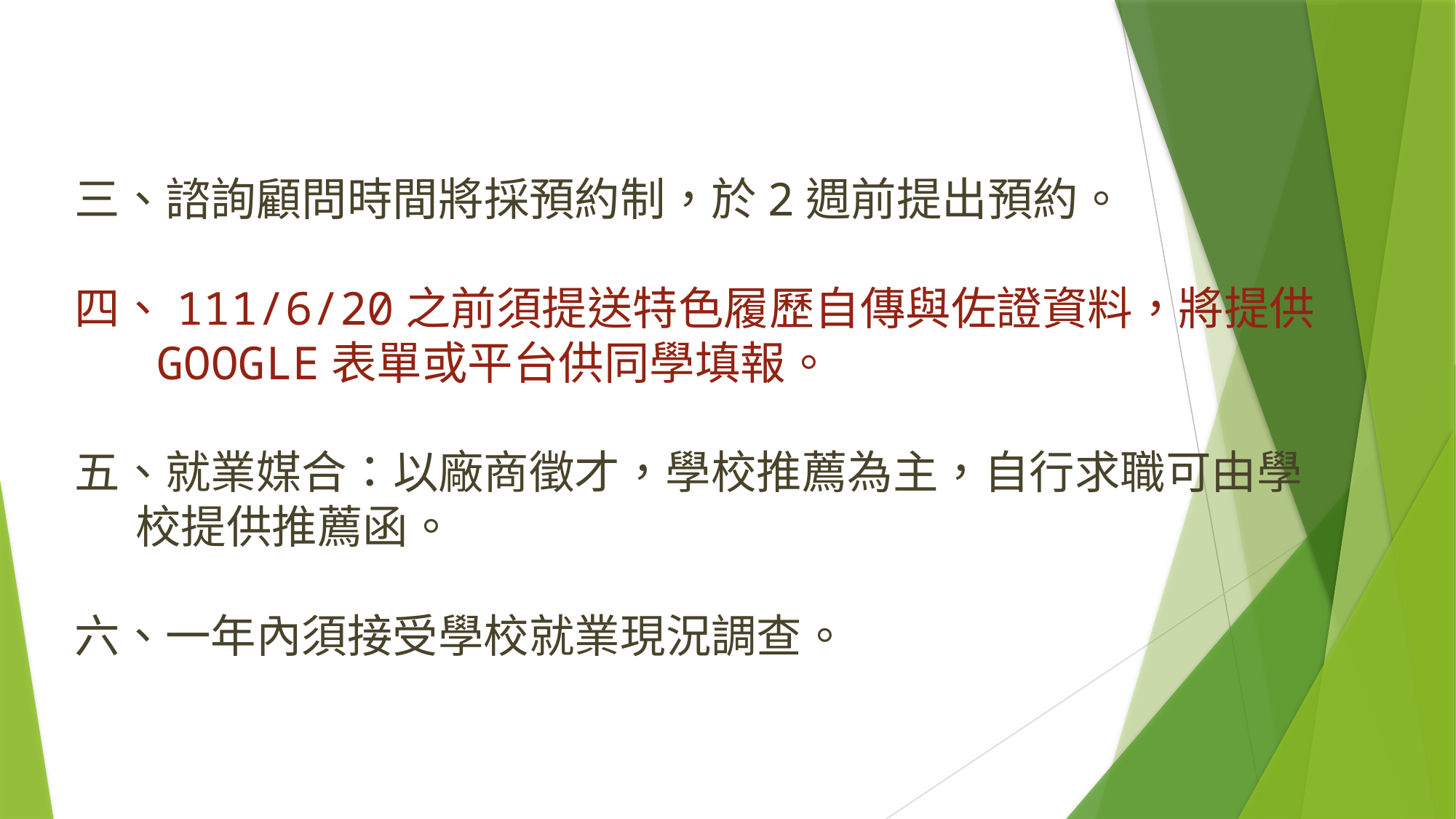

三、諮詢顧問時間將採預約制，於2週前提出預約。

四、111/6/20之前須提送特色履歷自傳與佐證資料，將提供
       GOOGLE表單或平台供同學填報。
五、就業媒合：以廠商徵才，學校推薦為主，自行求職可由學
      校提供推薦函。
六、一年內須接受學校就業現況調查。